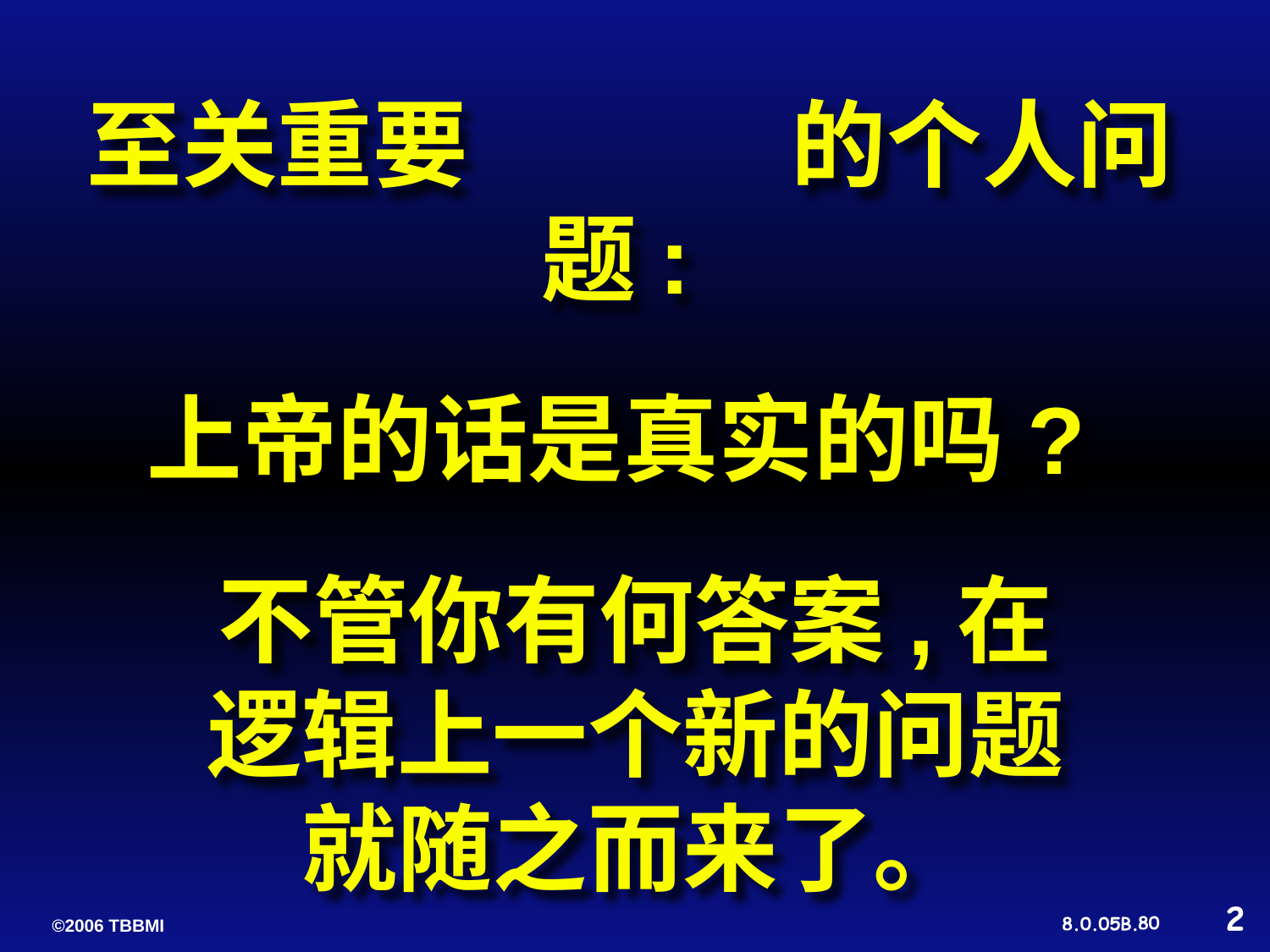

至关重要               的个人问题:
上帝的话是真实的吗?
不管你有何答案,在逻辑上一个新的问题就随之而来了。

2

80